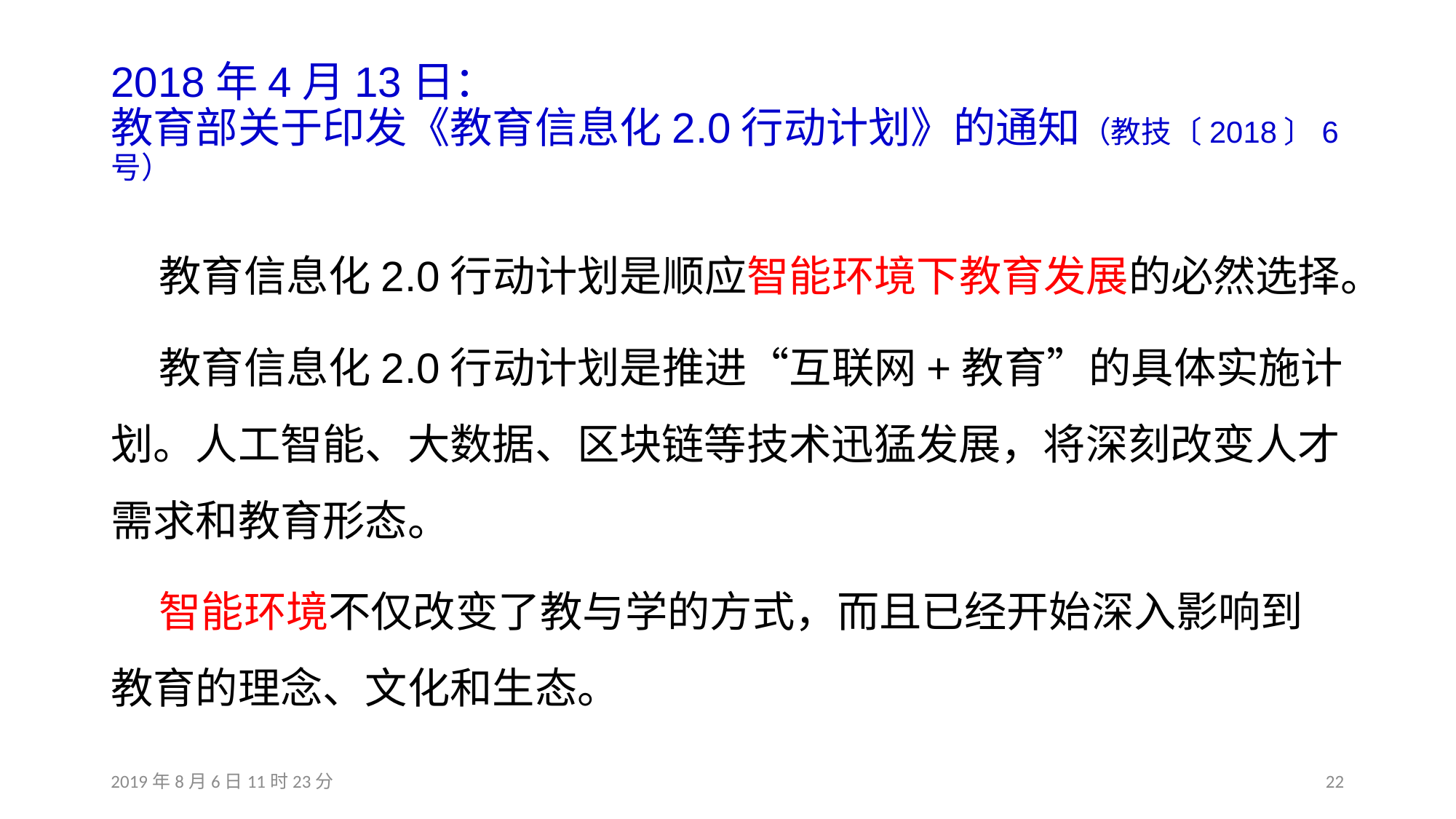

# 2018年4月13日： 教育部关于印发《教育信息化2.0行动计划》的通知（教技〔2018〕6号）
    教育信息化2.0行动计划是顺应智能环境下教育发展的必然选择。
    教育信息化2.0行动计划是推进“互联网+教育”的具体实施计划。人工智能、大数据、区块链等技术迅猛发展，将深刻改变人才需求和教育形态。
    智能环境不仅改变了教与学的方式，而且已经开始深入影响到教育的理念、文化和生态。
2019年8月6日11时23分

22